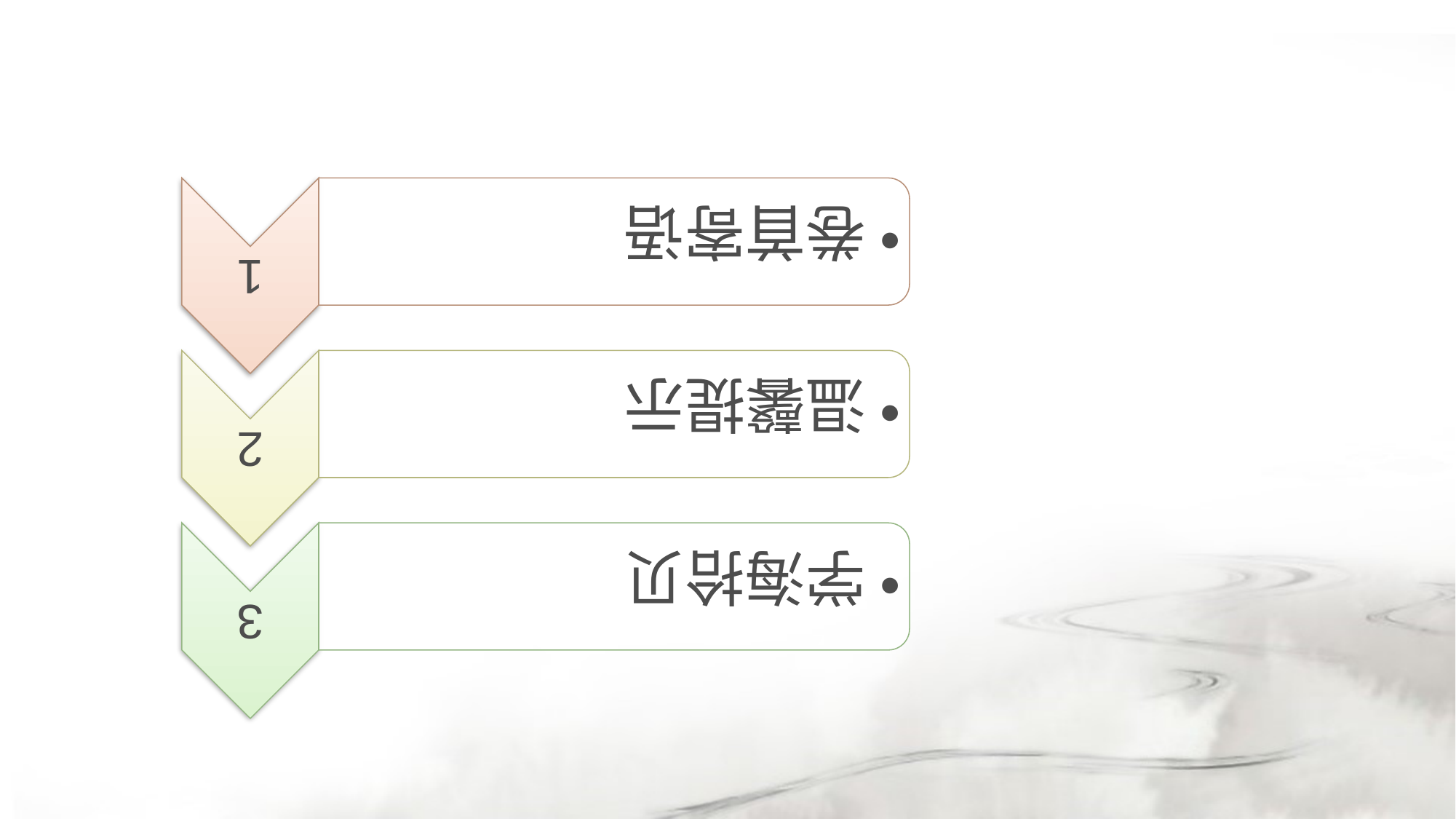

#

1

卷首寄语
2

温馨提示
3

学海拾贝